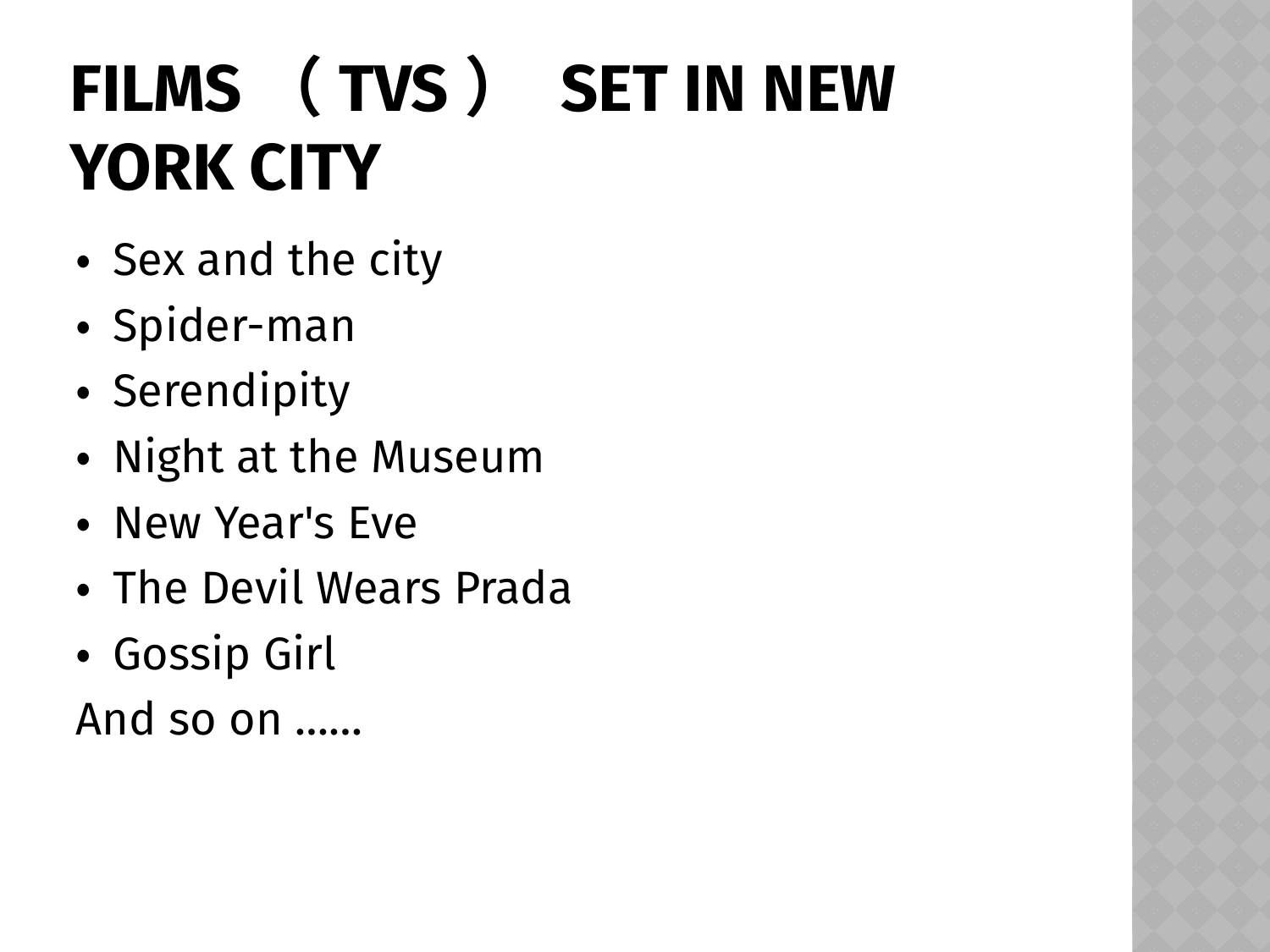

# Films（TVs） set in New York City
・ Sex and the city
・ Spider-man
・ Serendipity
・ Night at the Museum
・ New Year's Eve
・ The Devil Wears Prada
・ Gossip Girl
And so on ……